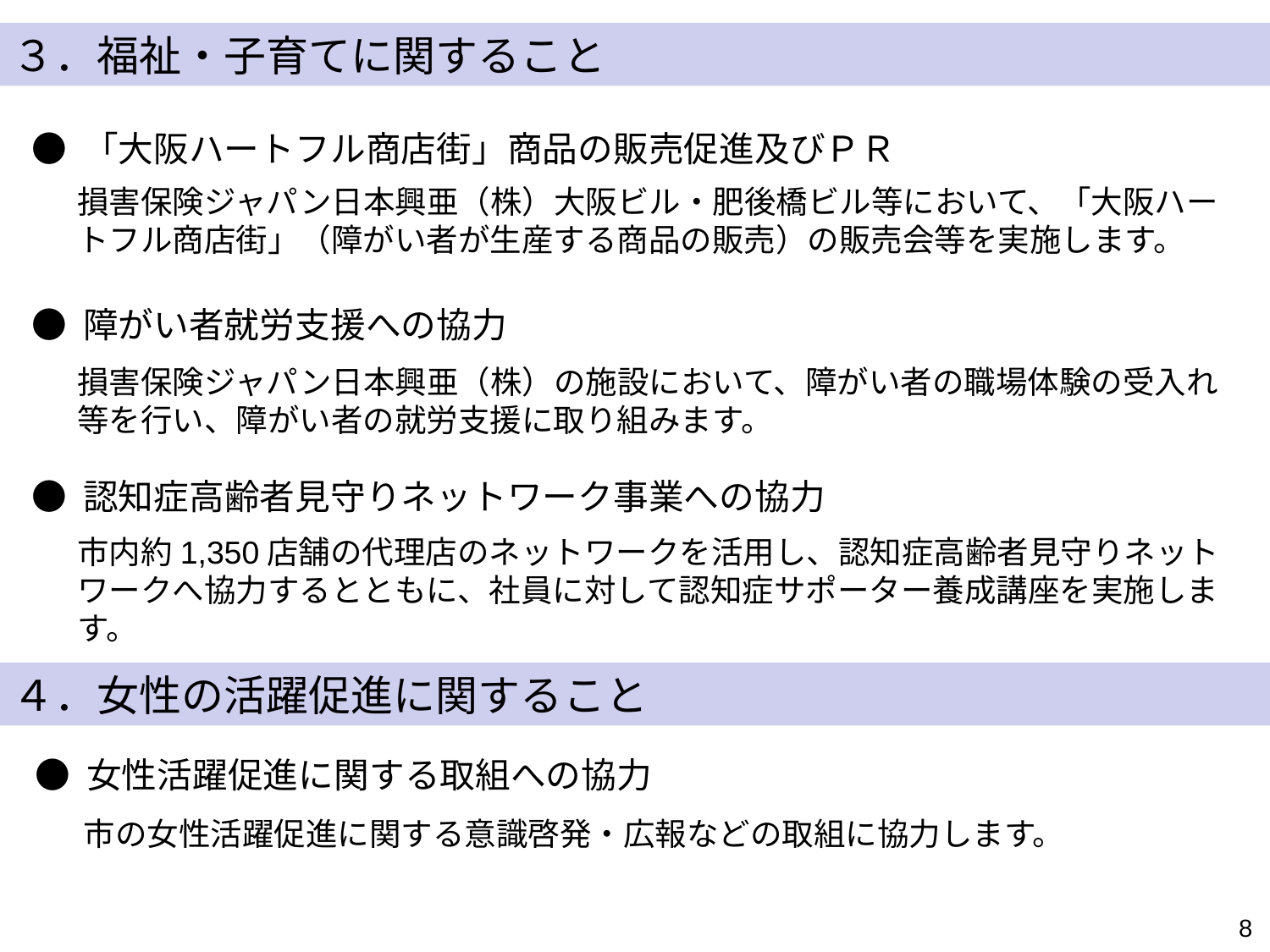

３．福祉・子育てに関すること
● 「大阪ハートフル商店街」商品の販売促進及びＰＲ
損害保険ジャパン日本興亜（株）大阪ビル・肥後橋ビル等において、「大阪ハートフル商店街」（障がい者が生産する商品の販売）の販売会等を実施します。
● 障がい者就労支援への協力
損害保険ジャパン日本興亜（株）の施設において、障がい者の職場体験の受入れ等を行い、障がい者の就労支援に取り組みます。
● 認知症高齢者見守りネットワーク事業への協力
市内約1,350店舗の代理店のネットワークを活用し、認知症高齢者見守りネットワークへ協力するとともに、社員に対して認知症サポーター養成講座を実施します。
４．女性の活躍促進に関すること
● 女性活躍促進に関する取組への協力

市の女性活躍促進に関する意識啓発・広報などの取組に協力します。
8